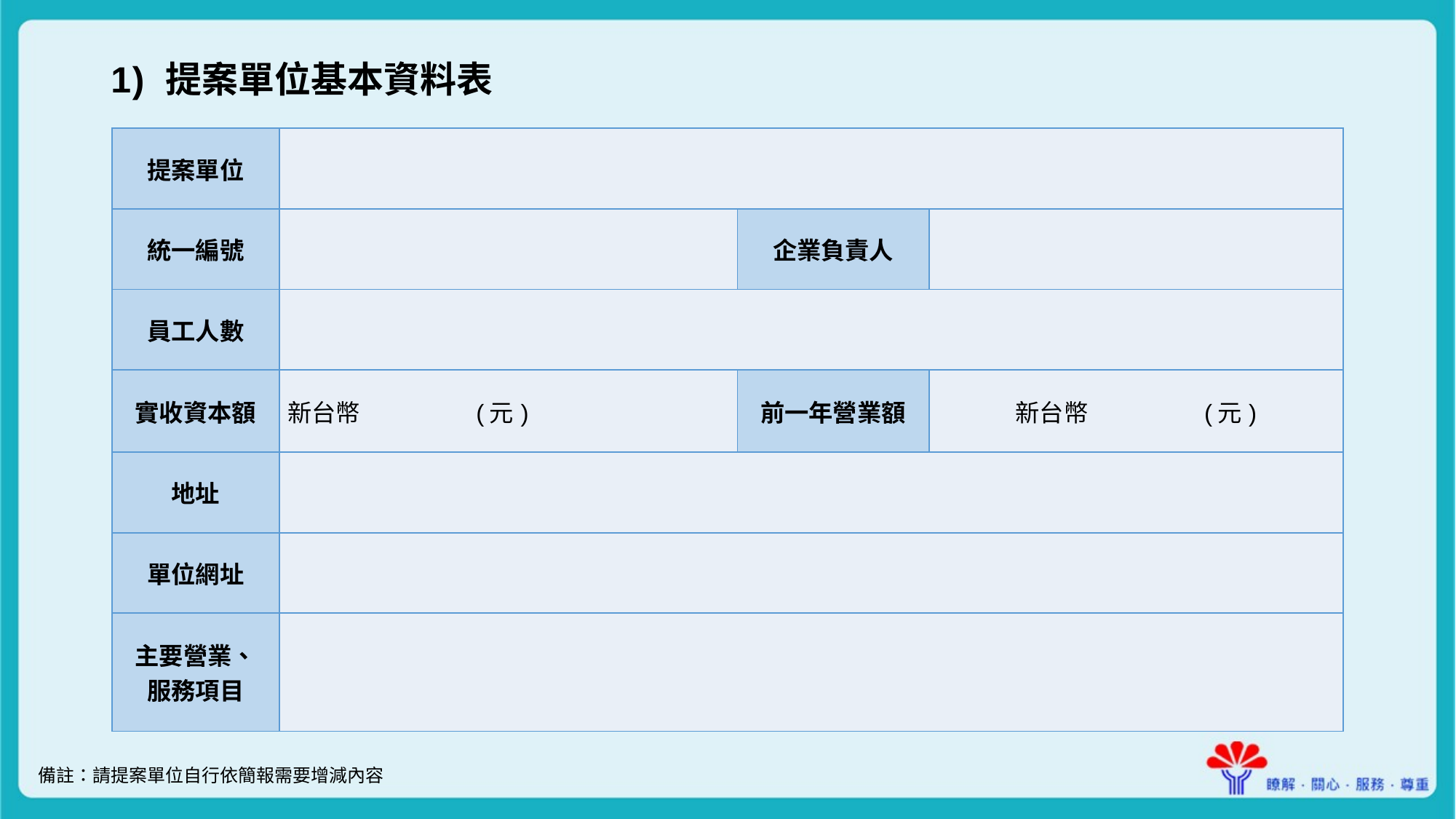

# 提案單位基本資料表
| 提案單位 |  |  |  |
| --- | --- | --- | --- |
| 統一編號 |  | 企業負責人 |  |
| 員工人數 |  |  |  |
| 實收資本額 | 新台幣 (元) | 前一年營業額 | 新台幣 (元) |
| 地址 |  |  |  |
| 單位網址 |  |  |  |
| 主要營業、 服務項目 |  |  |  |
備註：請提案單位自行依簡報需要增減內容